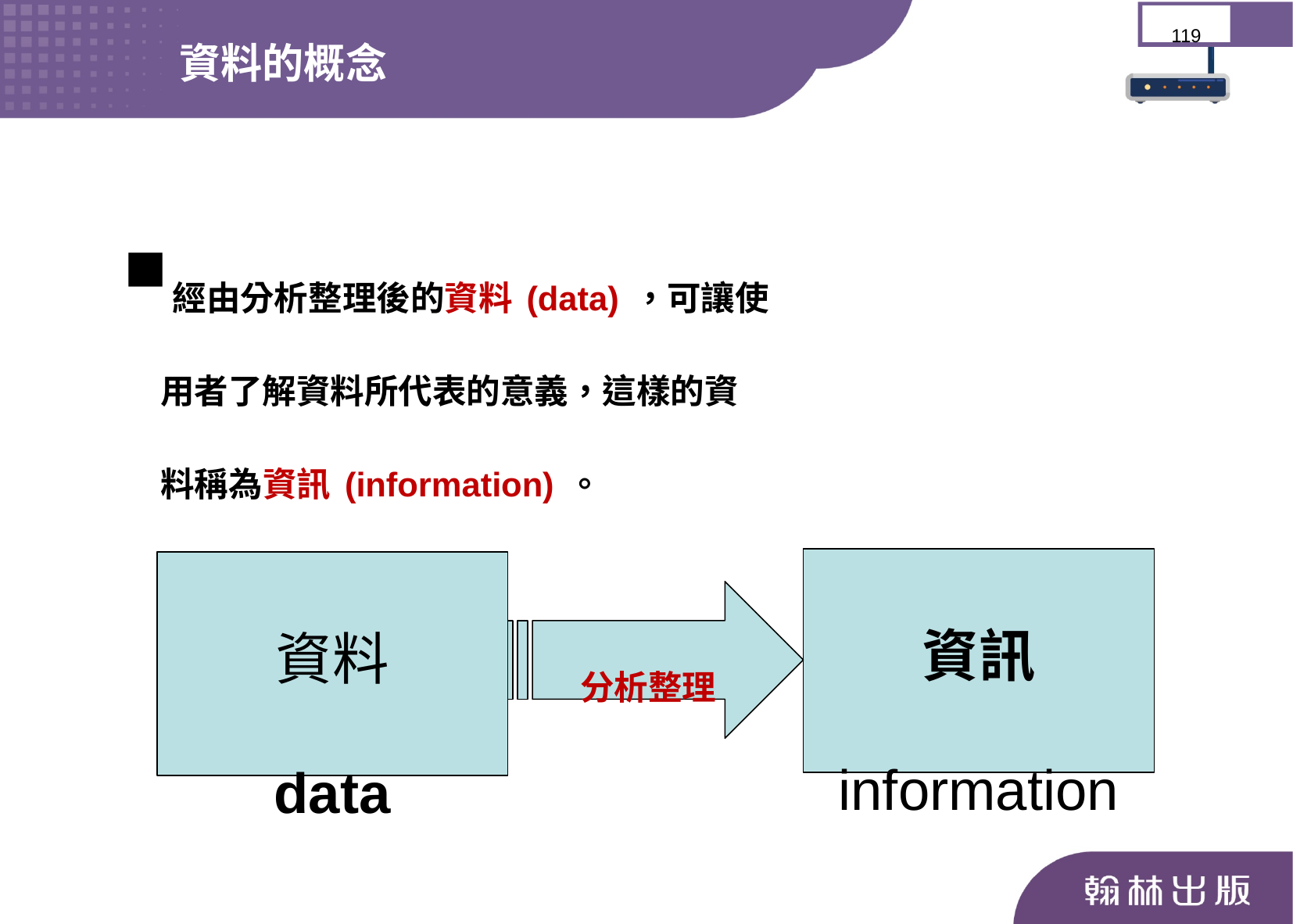

資料的概念

119
經由分析整理後的資料(data)，可讓使
   用者了解資料所代表的意義，這樣的資
   料稱為資訊(information)。
資訊
information
資料
data
分析整理